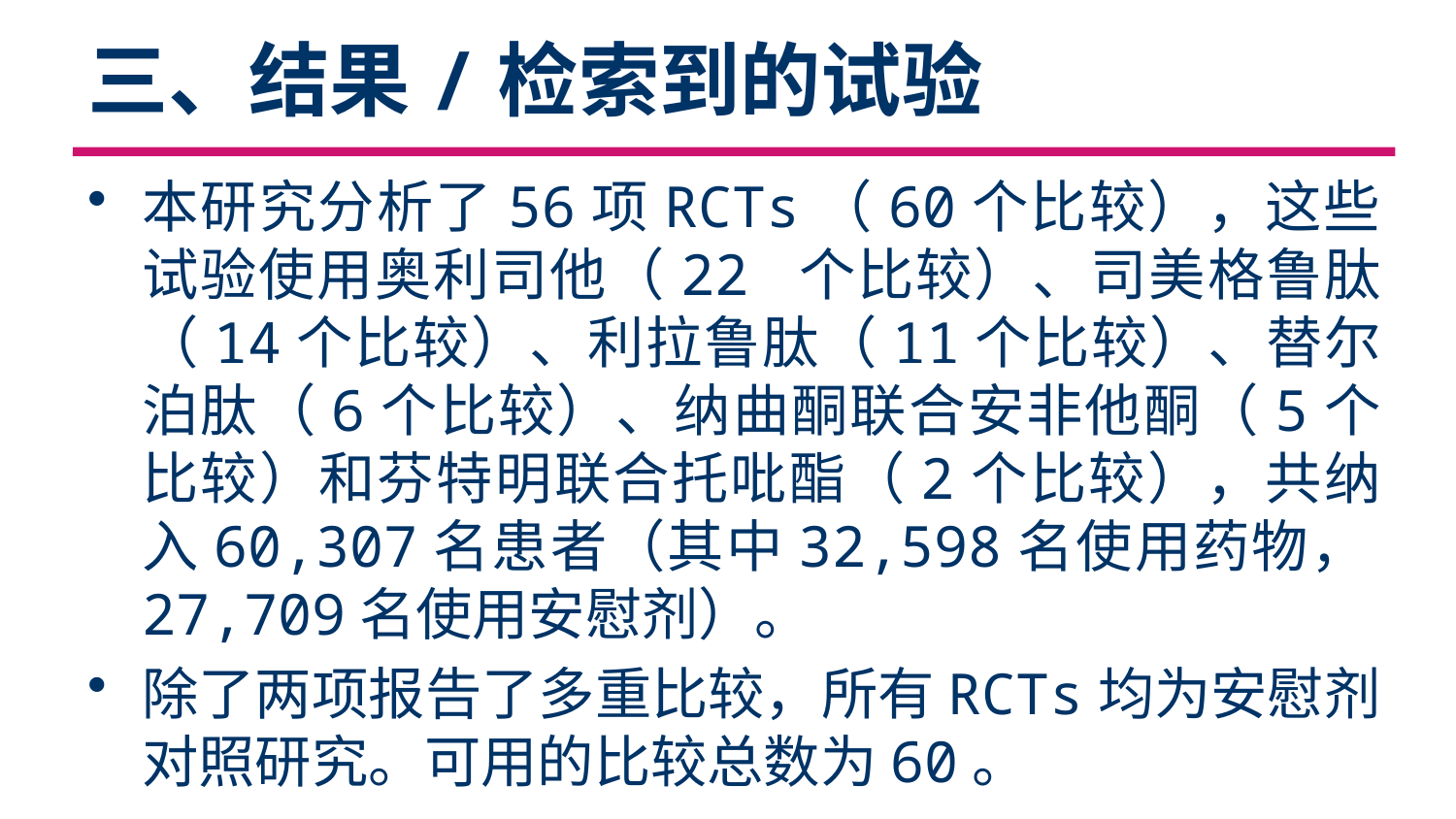

# 三、结果/检索到的试验

本研究分析了56项RCTs（60个比较），这些试验使用奥利司他（22 个比较）、司美格鲁肽（14个比较）、利拉鲁肽（11个比较）、替尔泊肽（6个比较）、纳曲酮联合安非他酮（5个比较）和芬特明联合托吡酯（2个比较），共纳入60,307名患者（其中32,598名使用药物，27,709名使用安慰剂）。
除了两项报告了多重比较，所有RCTs均为安慰剂对照研究。可用的比较总数为60。